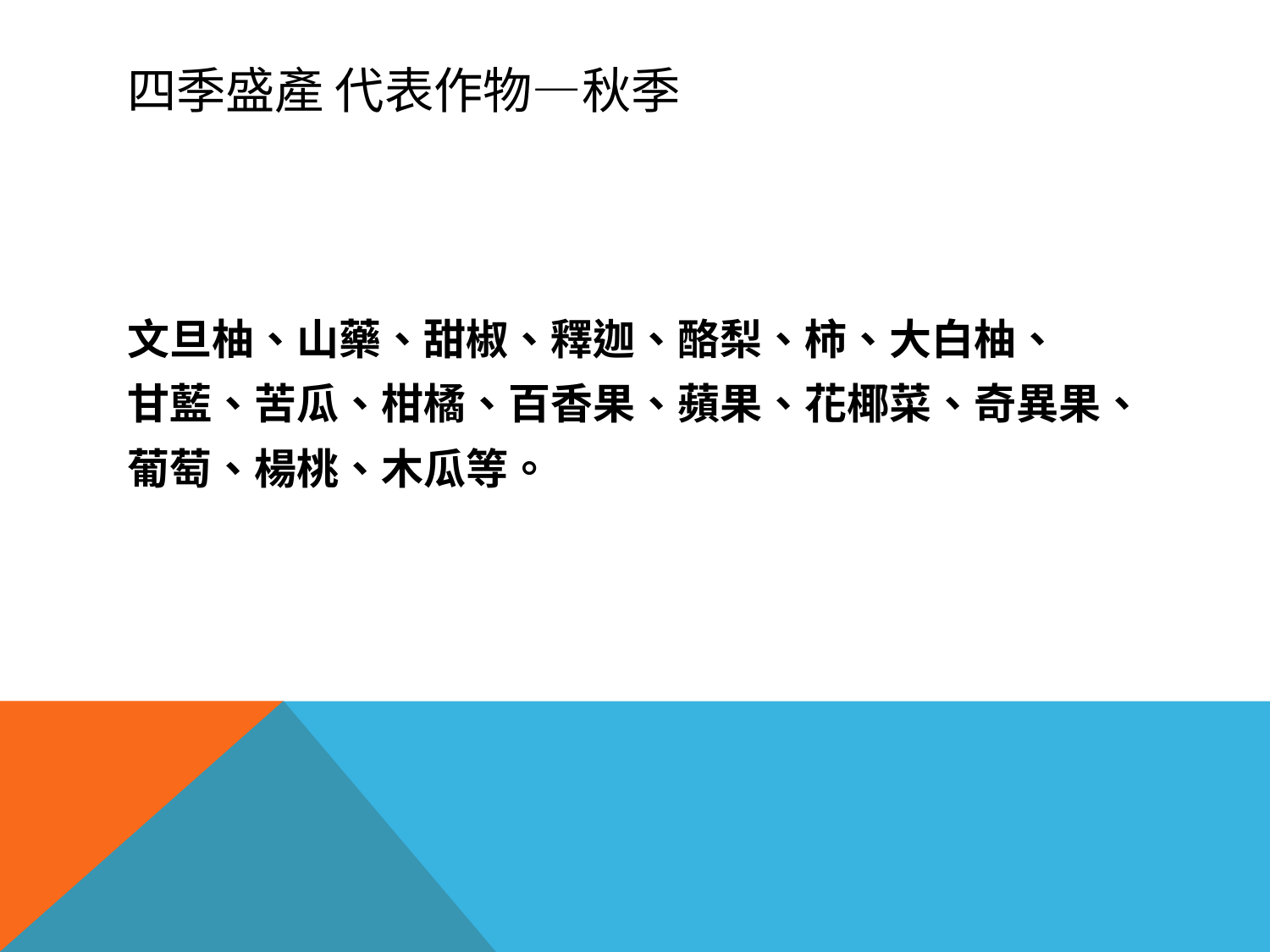

# 四季盛產 代表作物—秋季
文旦柚、山藥、甜椒、釋迦、酪梨、柿、大白柚、
甘藍、苦瓜、柑橘、百香果、蘋果、花椰菜、奇異果、
葡萄、楊桃、木瓜等。